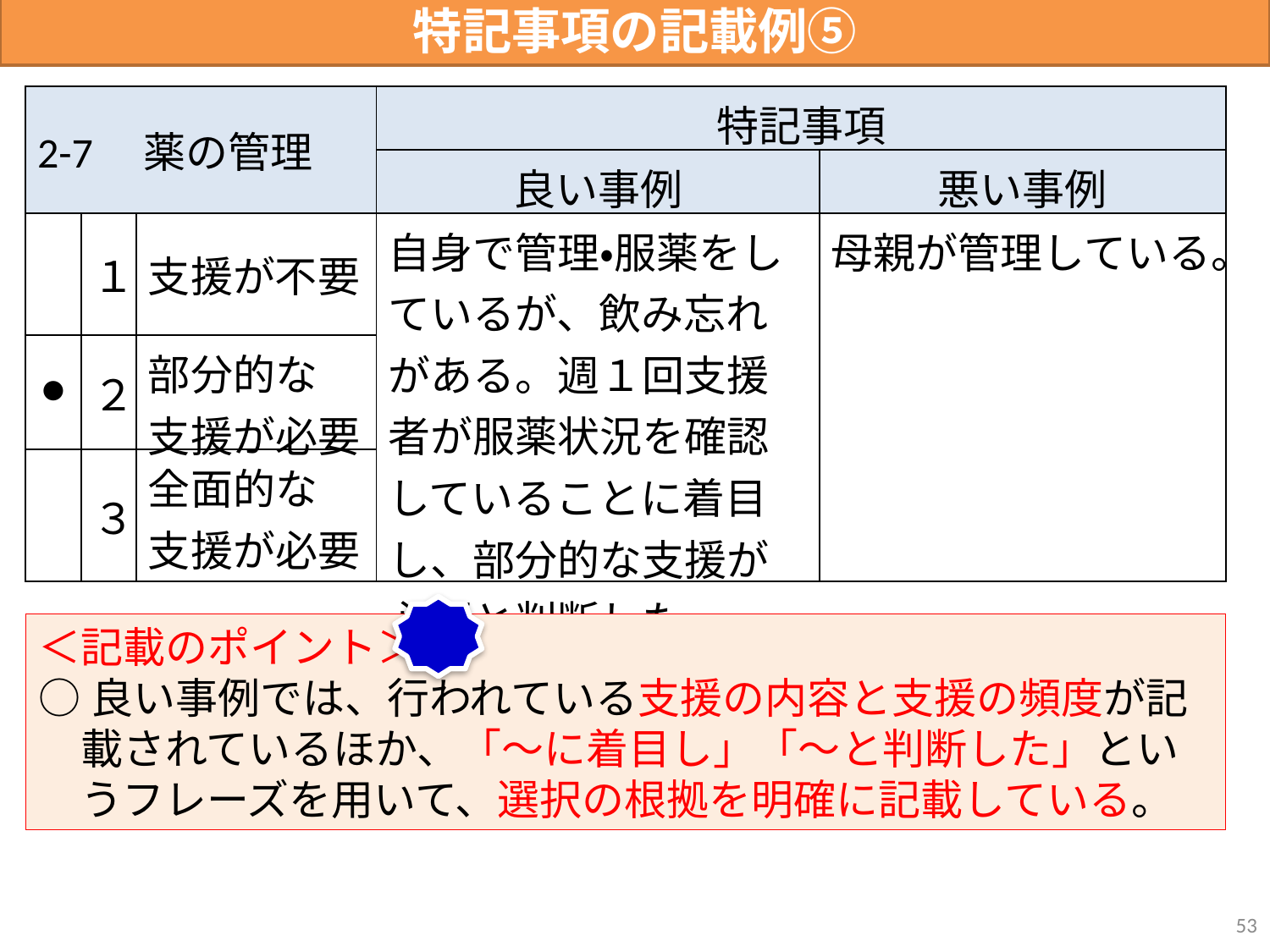

特記事項の記載例⑤
| 2-7　薬の管理 |  |  | 特記事項 |  |
| --- | --- | --- | --- | --- |
|  |  |  | 良い事例 | 悪い事例 |
|  | １ | 支援が不要 | 自身で管理・服薬をしているが、飲み忘れがある。週１回支援者が服薬状況を確認していることに着目し、部分的な支援が必要と判断した。 | 母親が管理している。 |
| ● | ２ | 部分的な 支援が必要 |  |  |
|  | ３ | 全面的な 支援が必要 |  |  |

＜記載のポイント＞
○良い事例では、行われている支援の内容と支援の頻度が記載されているほか、「～に着目し」「～と判断した」というフレーズを用いて、選択の根拠を明確に記載している。
53